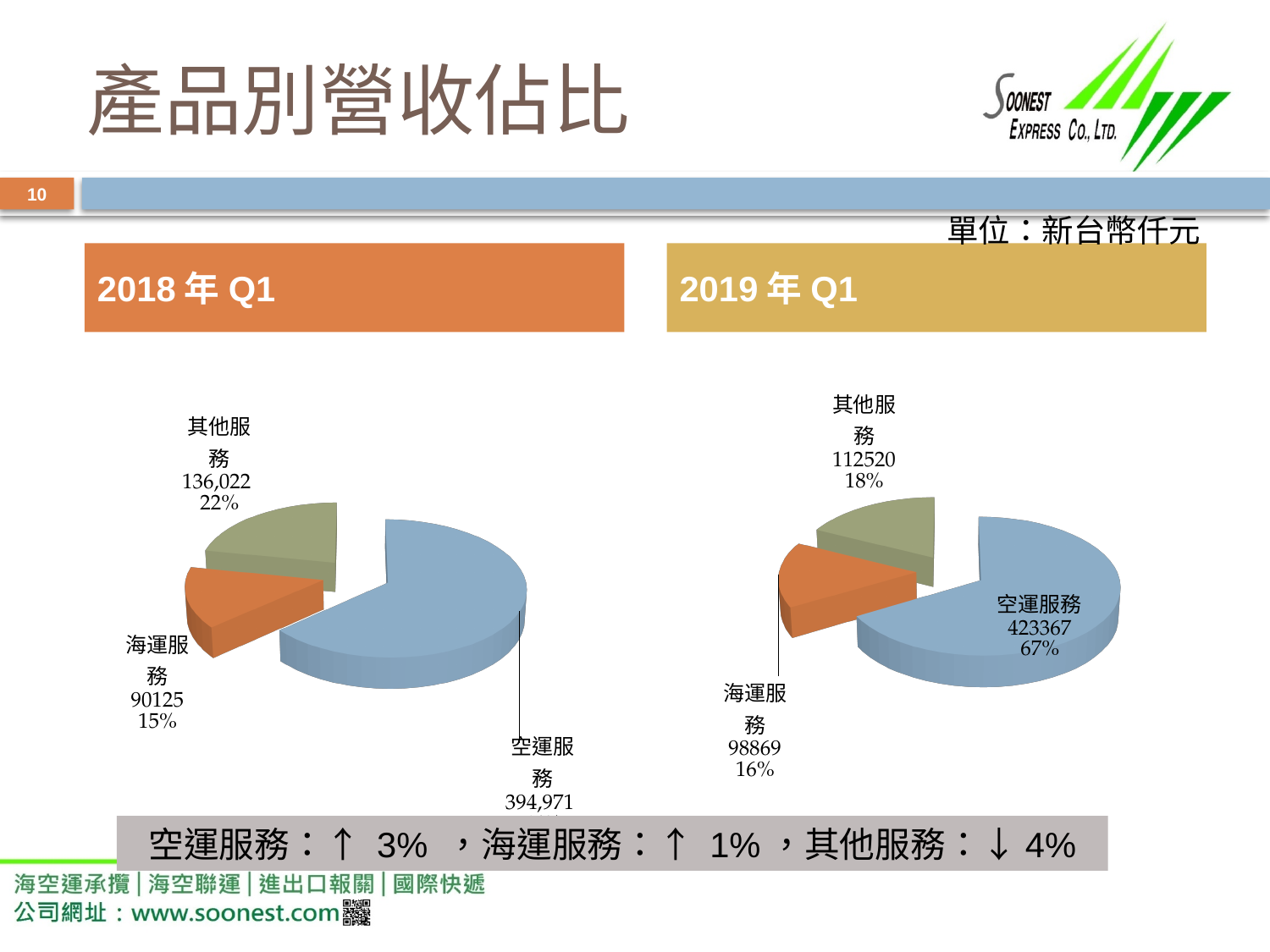

# 產品別營收佔比
10
單位：新台幣仟元
2018年Q1
2019年Q1

[unsupported chart]

[unsupported chart]

空運服務：↑ 3% ，海運服務：↑ 1%，其他服務：↓4%